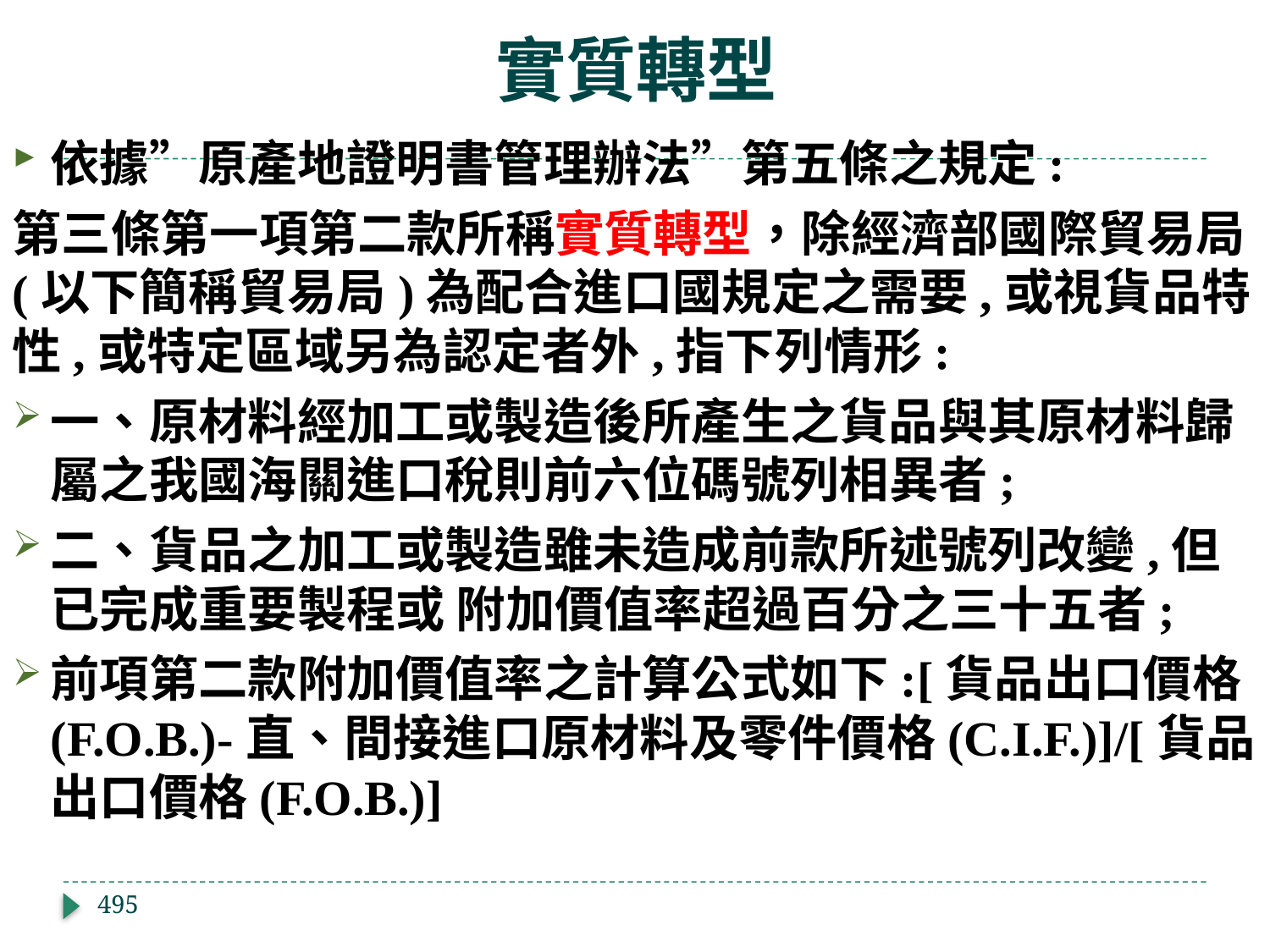

# 實質轉型
依據”原產地證明書管理辦法”第五條之規定:
第三條第一項第二款所稱實質轉型，除經濟部國際貿易局(以下簡稱貿易局)為配合進口國規定之需要,或視貨品特性,或特定區域另為認定者外,指下列情形:
一、原材料經加工或製造後所產生之貨品與其原材料歸屬之我國海關進口稅則前六位碼號列相異者;
二、貨品之加工或製造雖未造成前款所述號列改變,但已完成重要製程或 附加價值率超過百分之三十五者;
前項第二款附加價值率之計算公式如下:[貨品出口價格(F.O.B.)-直、間接進口原材料及零件價格(C.I.F.)]/[貨品出口價格(F.O.B.)]
495